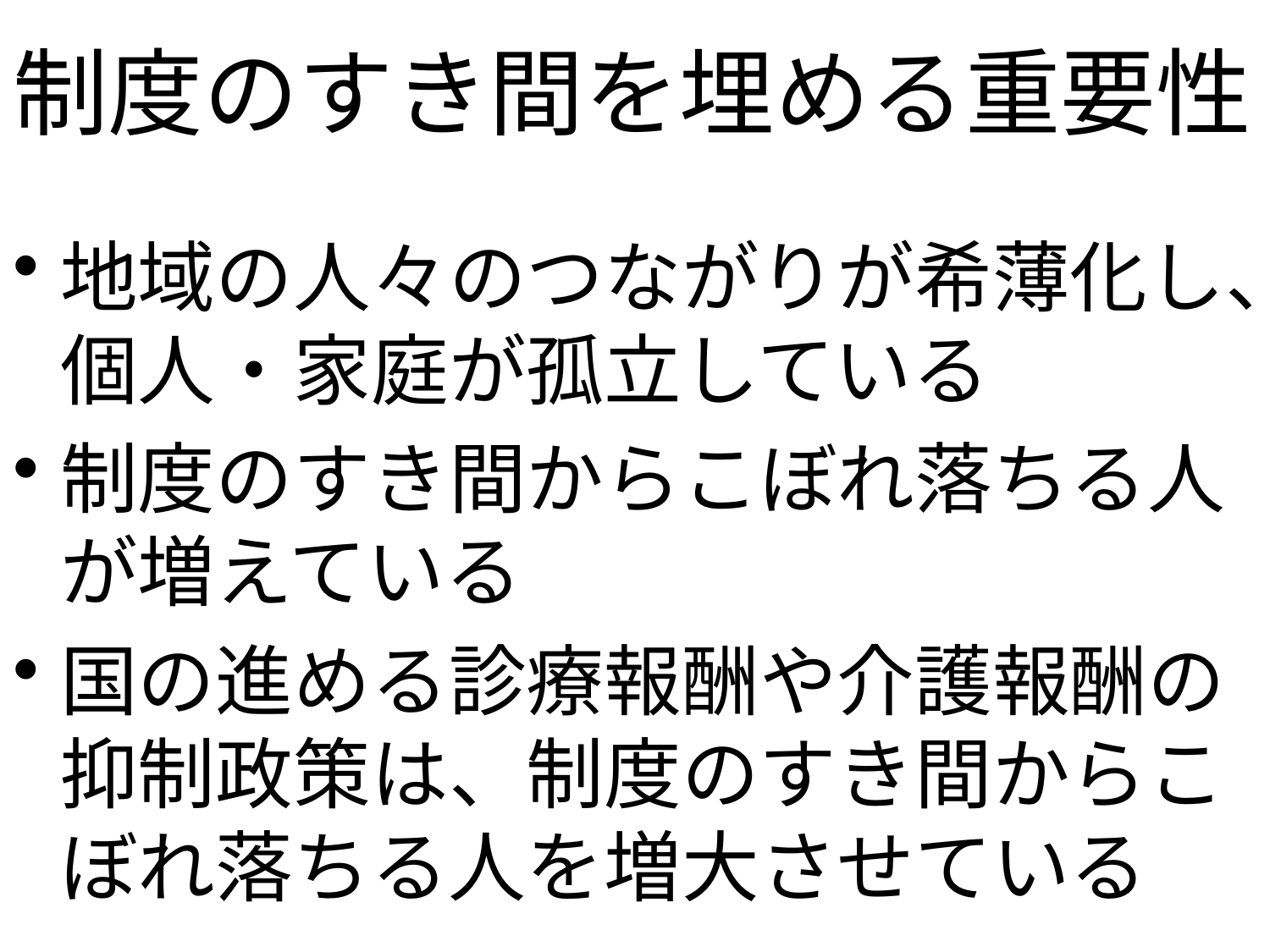

# 制度のすき間を埋める重要性
地域の人々のつながりが希薄化し、個人・家庭が孤立している
制度のすき間からこぼれ落ちる人が増えている
国の進める診療報酬や介護報酬の抑制政策は、制度のすき間からこぼれ落ちる人を増大させている